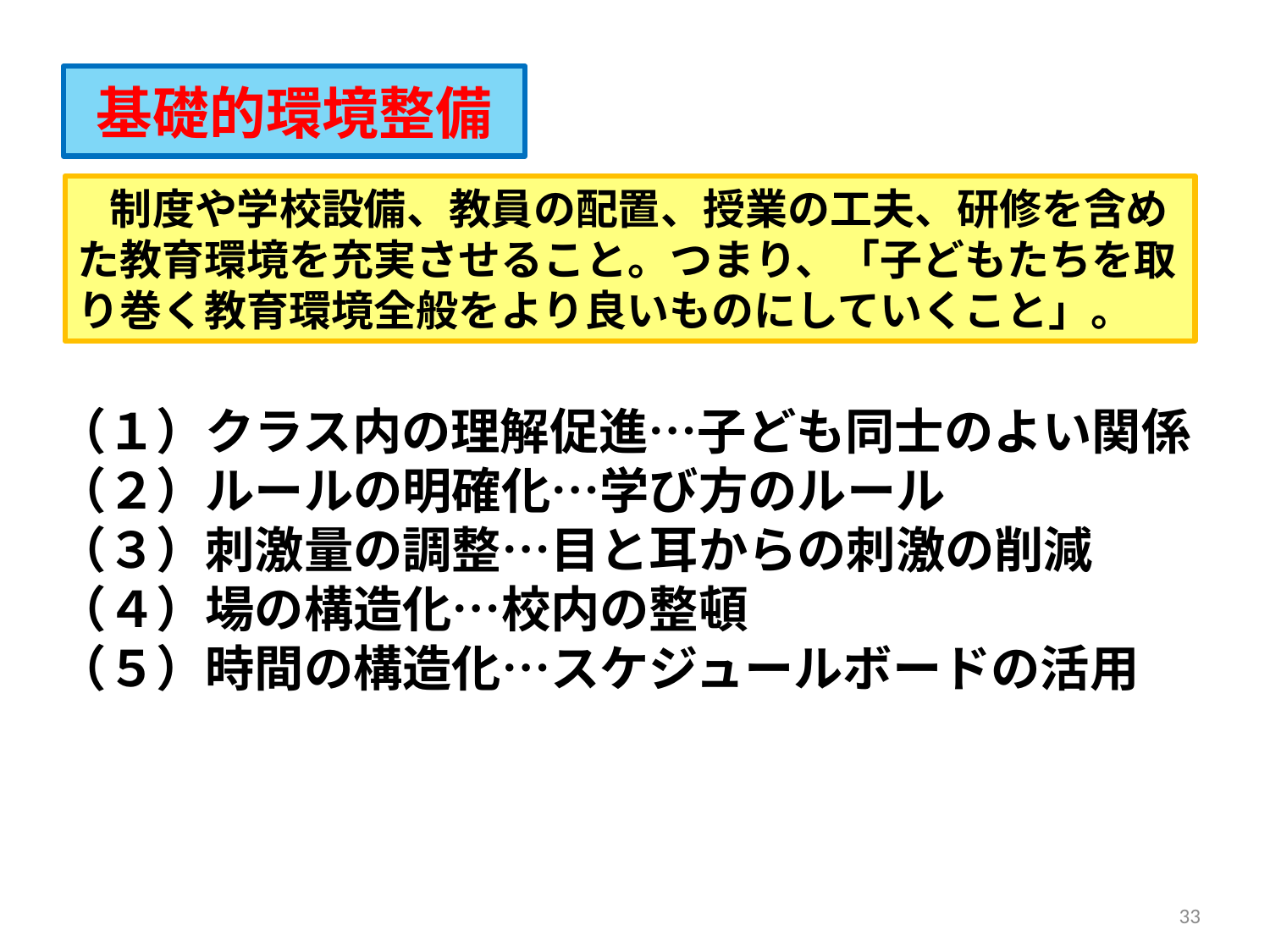

# 基礎的環境整備
   制度や学校設備、教員の配置、授業の工夫、研修を含めた教育環境を充実させること。つまり、「子どもたちを取り巻く教育環境全般をより良いものにしていくこと」。
（１）クラス内の理解促進…子ども同士のよい関係
（２）ルールの明確化…学び方のルール
（３）刺激量の調整…目と耳からの刺激の削減
（４）場の構造化…校内の整頓
（５）時間の構造化…スケジュールボードの活用
33